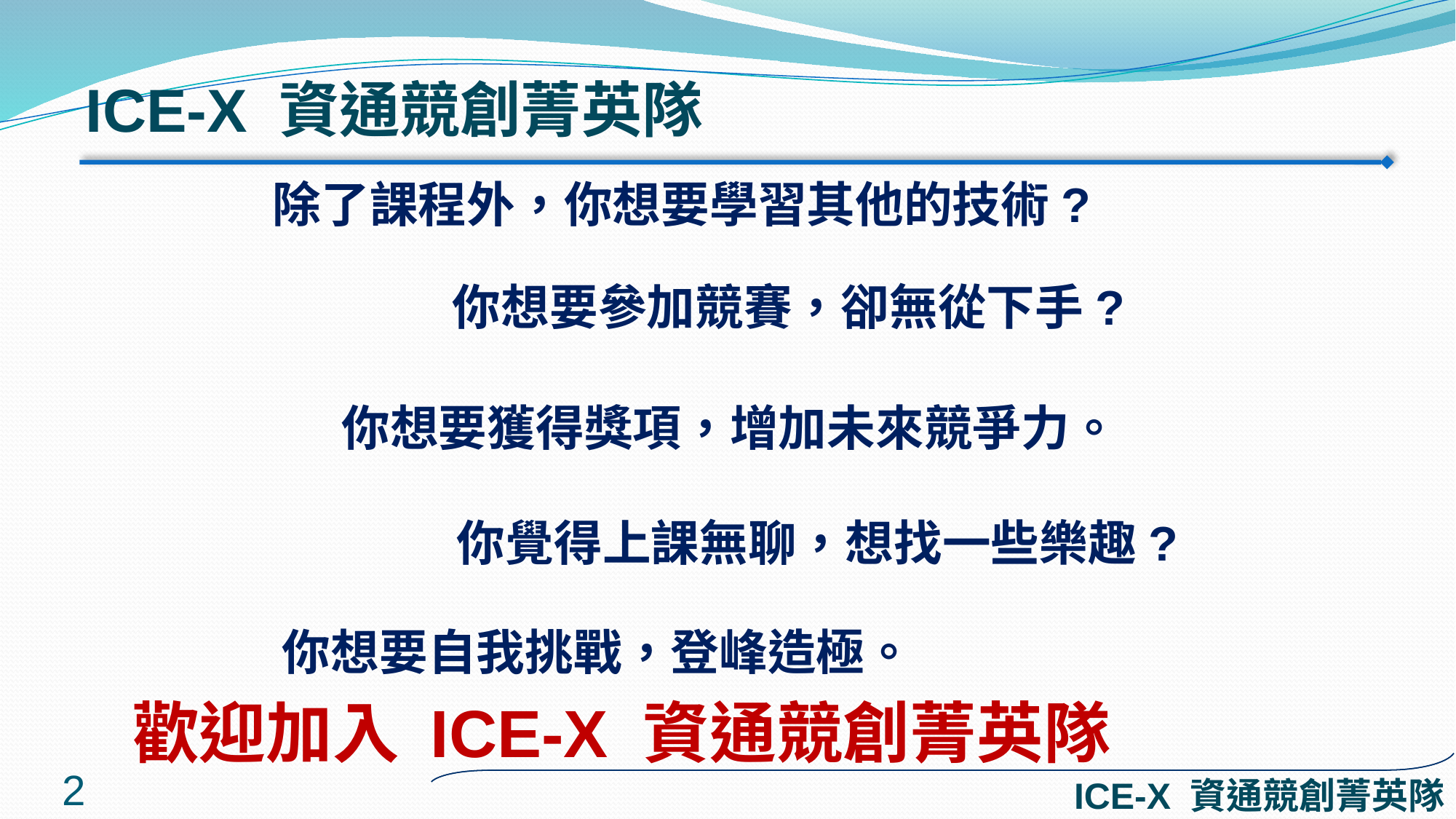

# ICE-X 資通競創菁英隊
除了課程外，你想要學習其他的技術?
你想要參加競賽，卻無從下手?
你想要獲得獎項，增加未來競爭力。
你覺得上課無聊，想找一些樂趣?
你想要自我挑戰，登峰造極。
歡迎加入 ICE-X 資通競創菁英隊
2